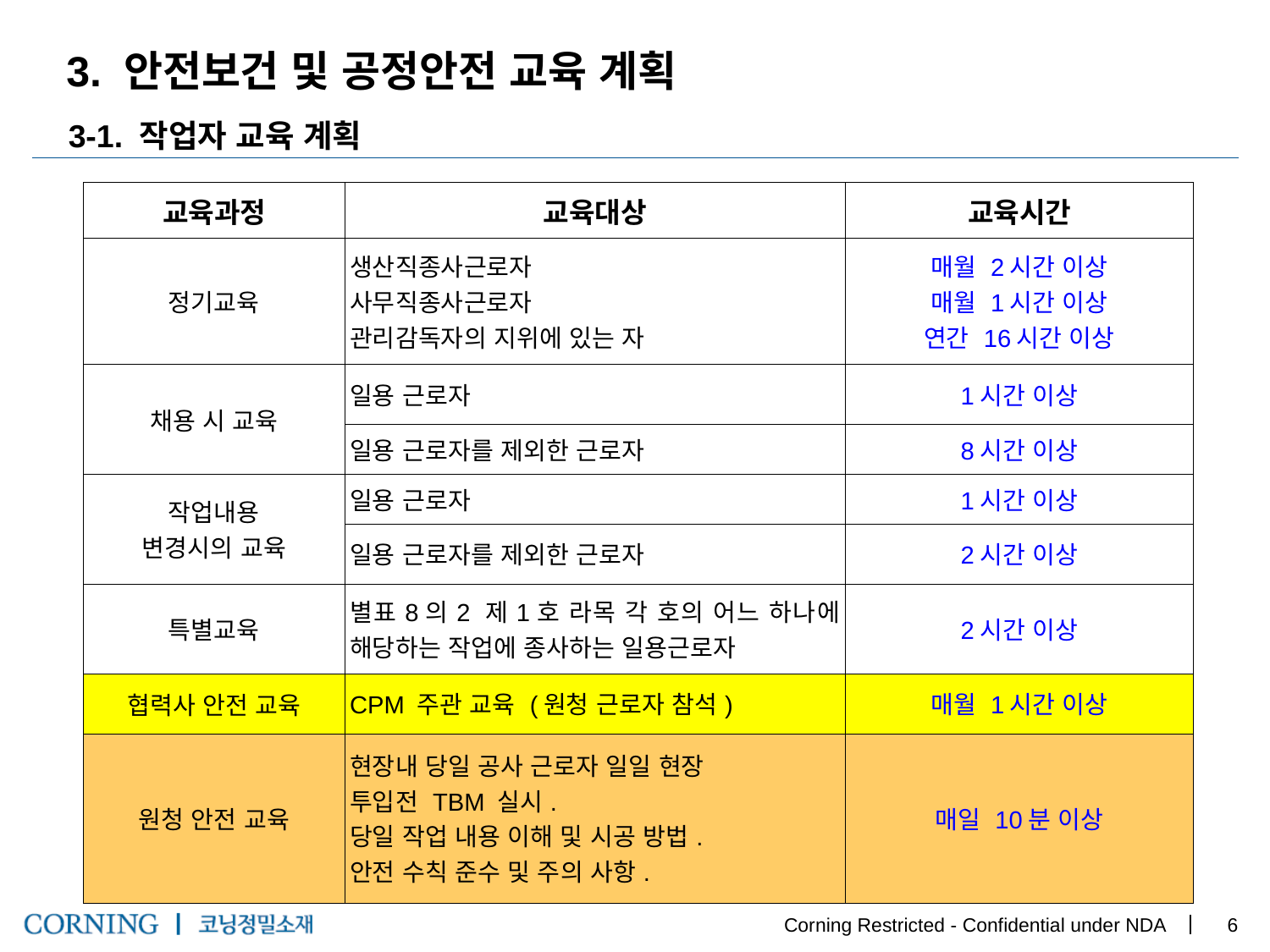

3. 안전보건 및 공정안전 교육 계획
3-1. 작업자 교육 계획
| 교육과정 | 교육대상 | 교육시간 |
| --- | --- | --- |
| 정기교육 | 생산직종사근로자 사무직종사근로자 관리감독자의 지위에 있는 자 | 매월 2시간 이상 매월 1시간 이상 연간 16시간 이상 |
| 채용 시 교육 | 일용 근로자 | 1시간 이상 |
|  | 일용 근로자를 제외한 근로자 | 8시간 이상 |
| 작업내용 변경시의 교육 | 일용 근로자 | 1시간 이상 |
|  | 일용 근로자를 제외한 근로자 | 2시간 이상 |
| 특별교육 | 별표8의2 제1호 라목 각 호의 어느 하나에 해당하는 작업에 종사하는 일용근로자 | 2시간 이상 |
| 협력사 안전 교육 | CPM 주관 교육 (원청 근로자 참석) | 매월 1시간 이상 |
| 원청 안전 교육 | 현장내 당일 공사 근로자 일일 현장 투입전 TBM 실시. 당일 작업 내용 이해 및 시공 방법. 안전 수칙 준수 및 주의 사항. | 매일 10분 이상 |